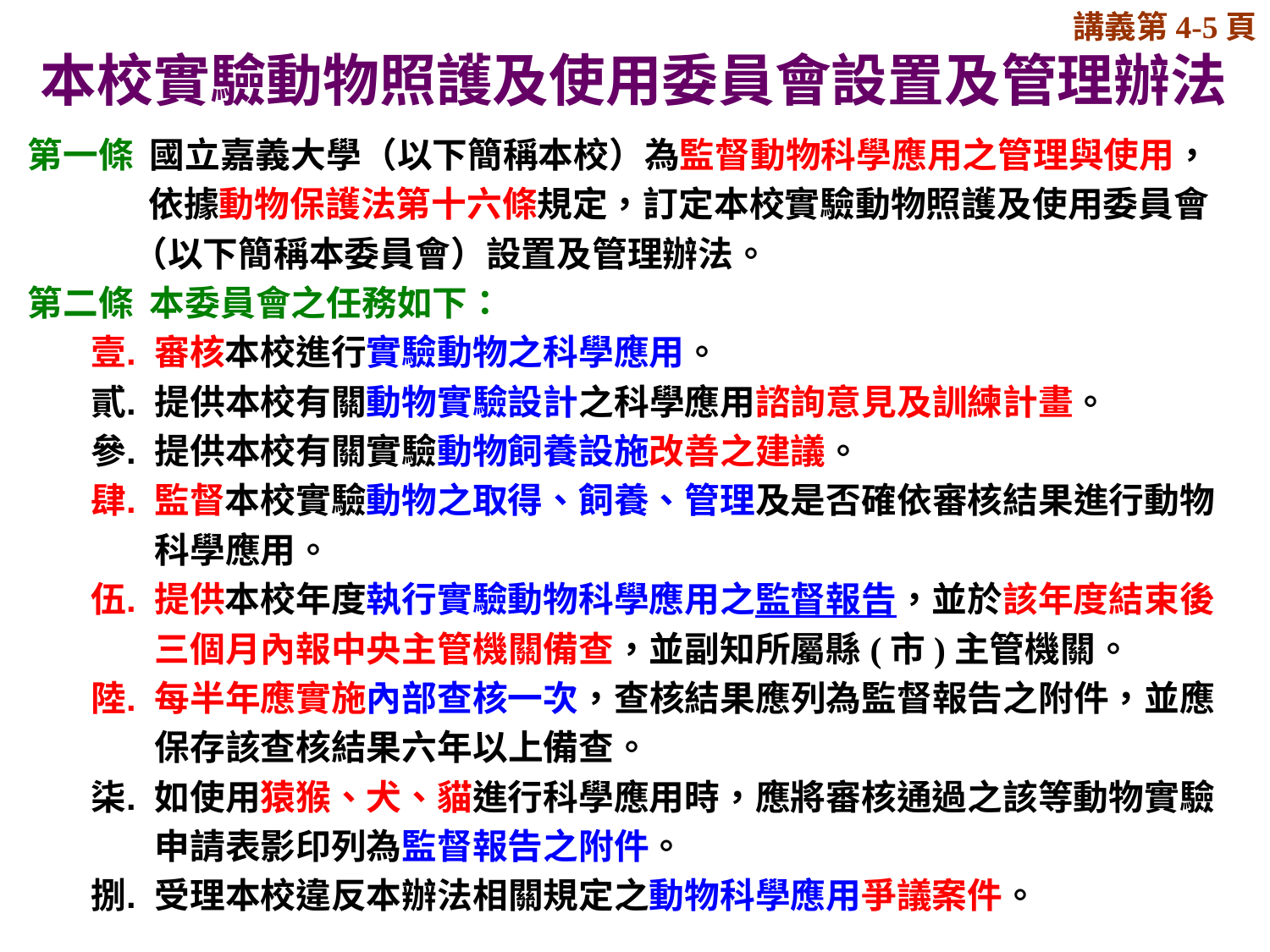

講義第4-5頁
# 本校實驗動物照護及使用委員會設置及管理辦法
第一條  國立嘉義大學（以下簡稱本校）為監督動物科學應用之管理與使用，
              依據動物保護法第十六條規定，訂定本校實驗動物照護及使用委員會
            （以下簡稱本委員會）設置及管理辦法。
第二條  本委員會之任務如下：
審核本校進行實驗動物之科學應用。
提供本校有關動物實驗設計之科學應用諮詢意見及訓練計畫。
提供本校有關實驗動物飼養設施改善之建議。
監督本校實驗動物之取得、飼養、管理及是否確依審核結果進行動物科學應用。
提供本校年度執行實驗動物科學應用之監督報告，並於該年度結束後三個月內報中央主管機關備查，並副知所屬縣(市)主管機關。
每半年應實施內部查核一次，查核結果應列為監督報告之附件，並應保存該查核結果六年以上備查。
如使用猿猴、犬、貓進行科學應用時，應將審核通過之該等動物實驗申請表影印列為監督報告之附件。
受理本校違反本辦法相關規定之動物科學應用爭議案件。